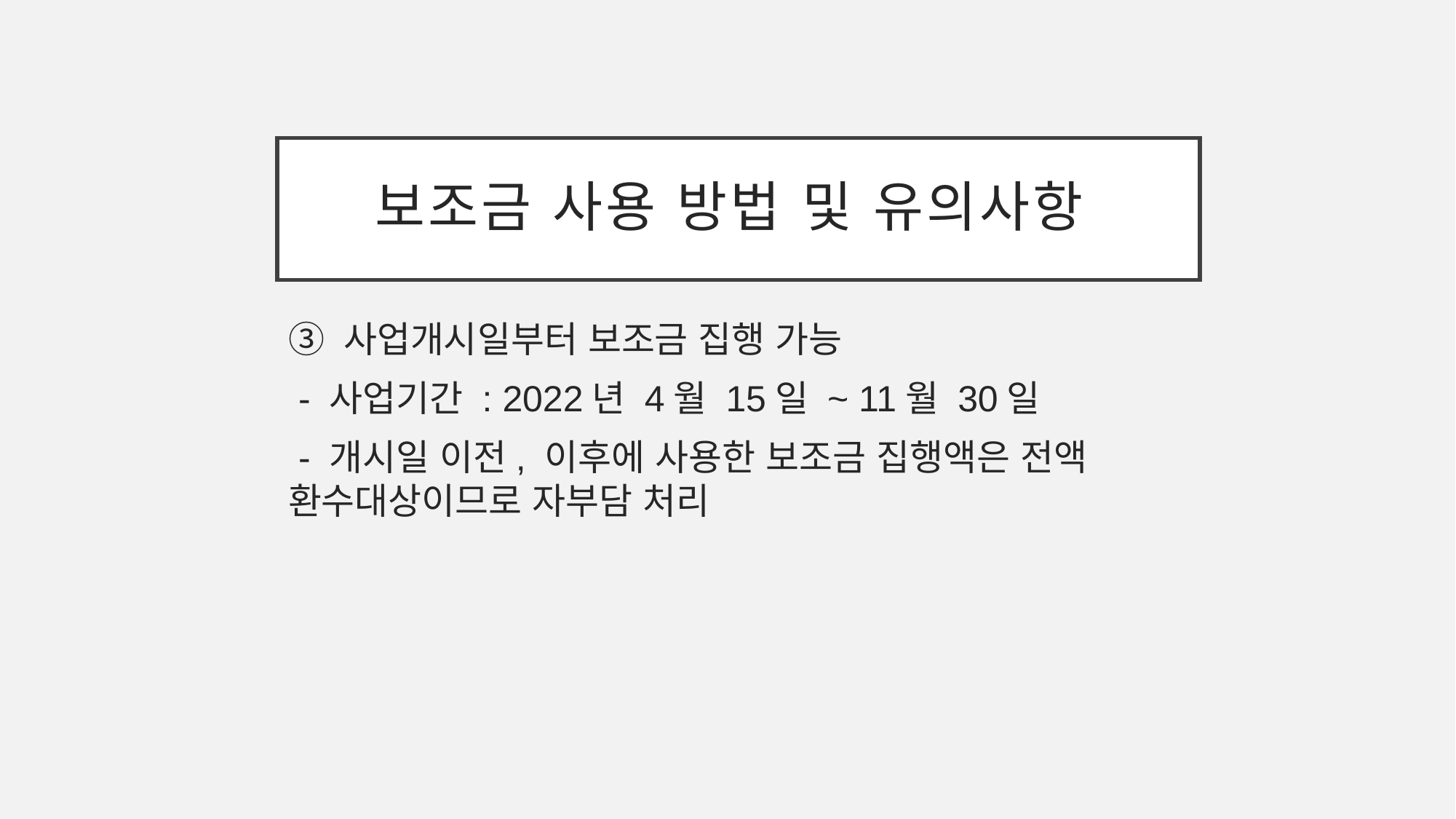

# 보조금 사용 방법 및 유의사항
③ 사업개시일부터 보조금 집행 가능
 - 사업기간 : 2022년 4월 15일 ~ 11월 30일
 - 개시일 이전, 이후에 사용한 보조금 집행액은 전액 환수대상이므로 자부담 처리